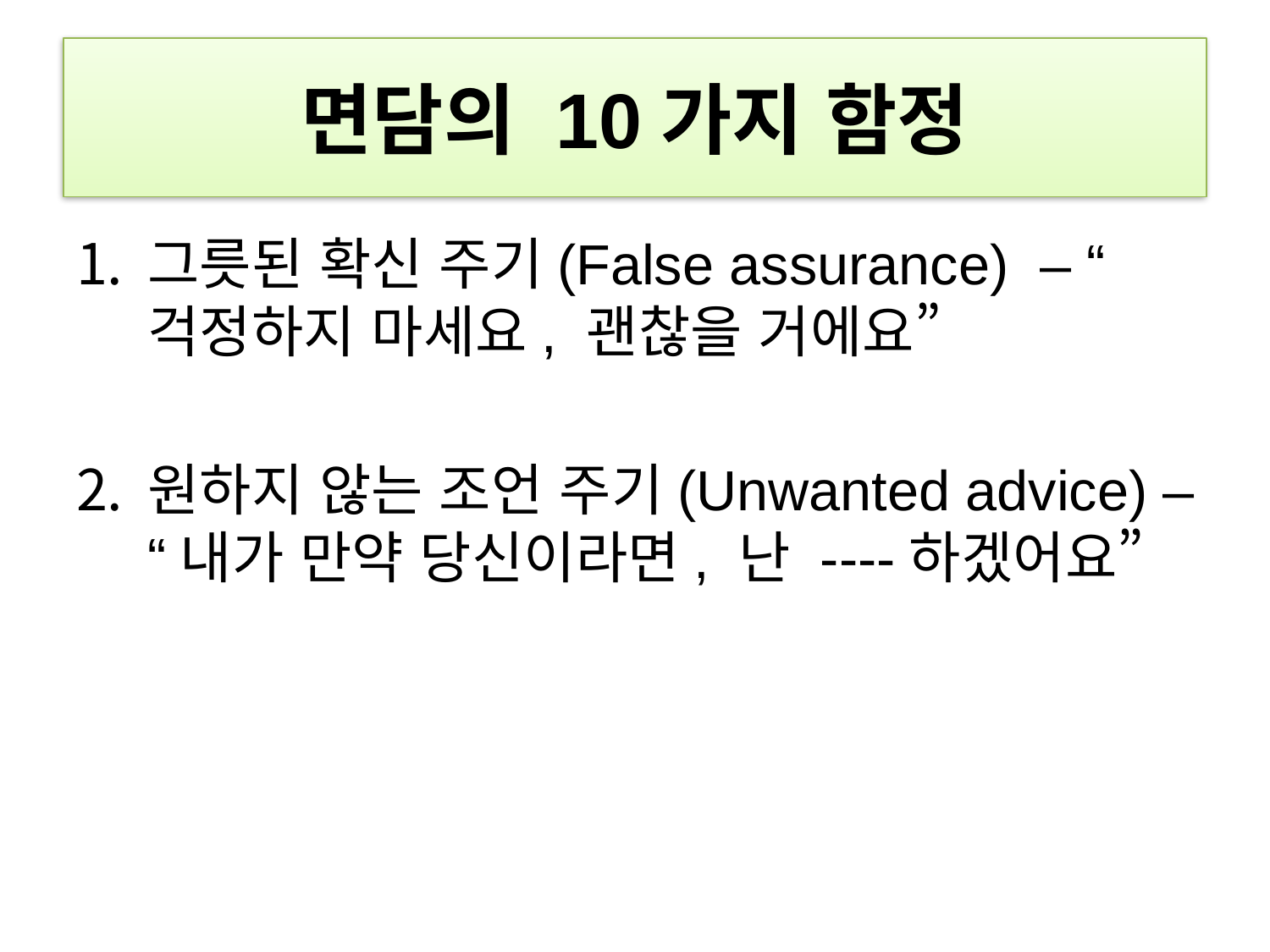

# 면담의 10가지 함정
그릇된 확신 주기(False assurance)  – “걱정하지 마세요, 괜찮을 거에요”

원하지 않는 조언 주기(Unwanted advice) – “내가 만약 당신이라면, 난 ----하겠어요”